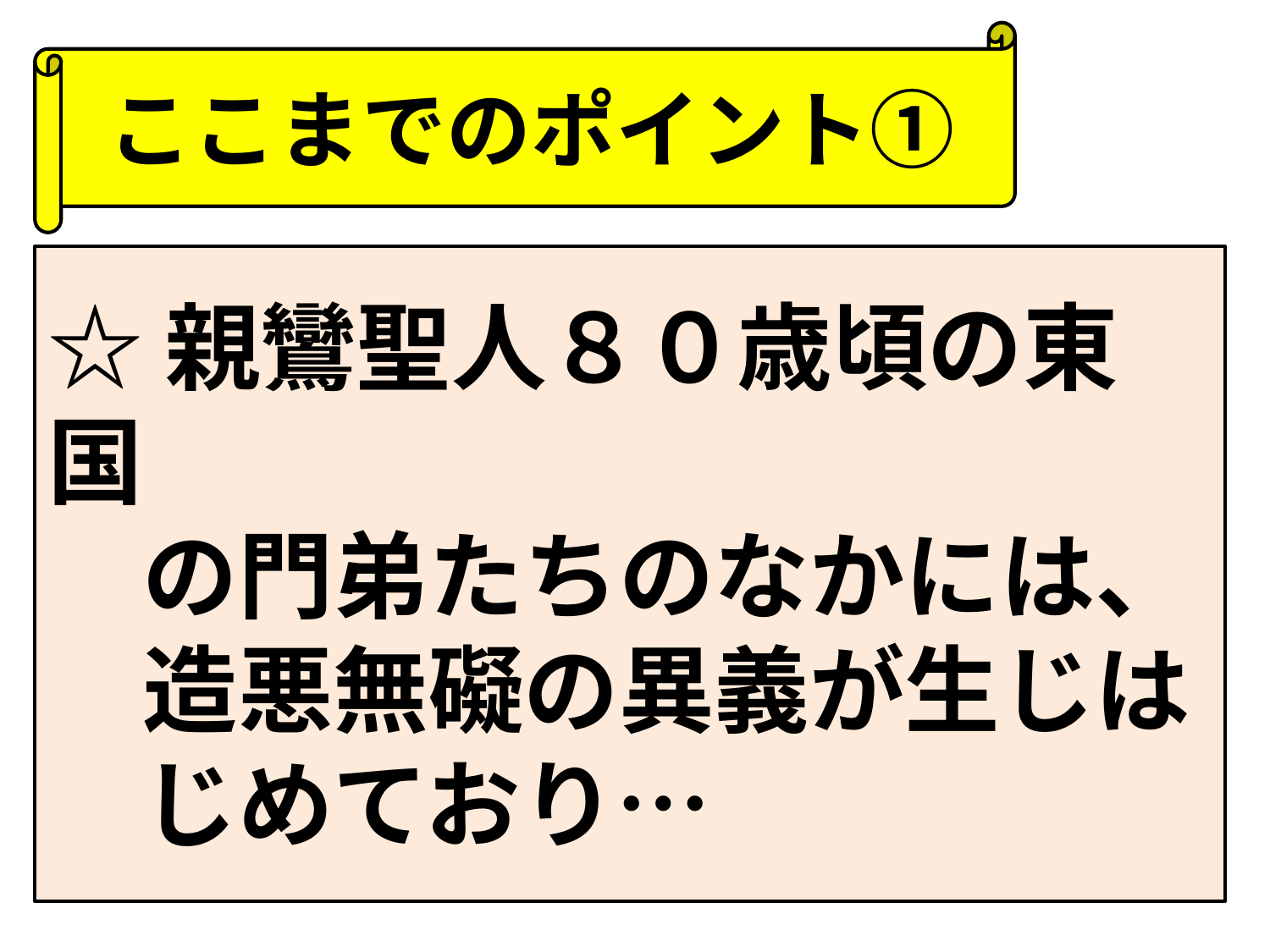

ここまでのポイント①
☆親鸞聖人８０歳頃の東国
　の門弟たちのなかには、
　造悪無礙の異義が生じは
　じめており…